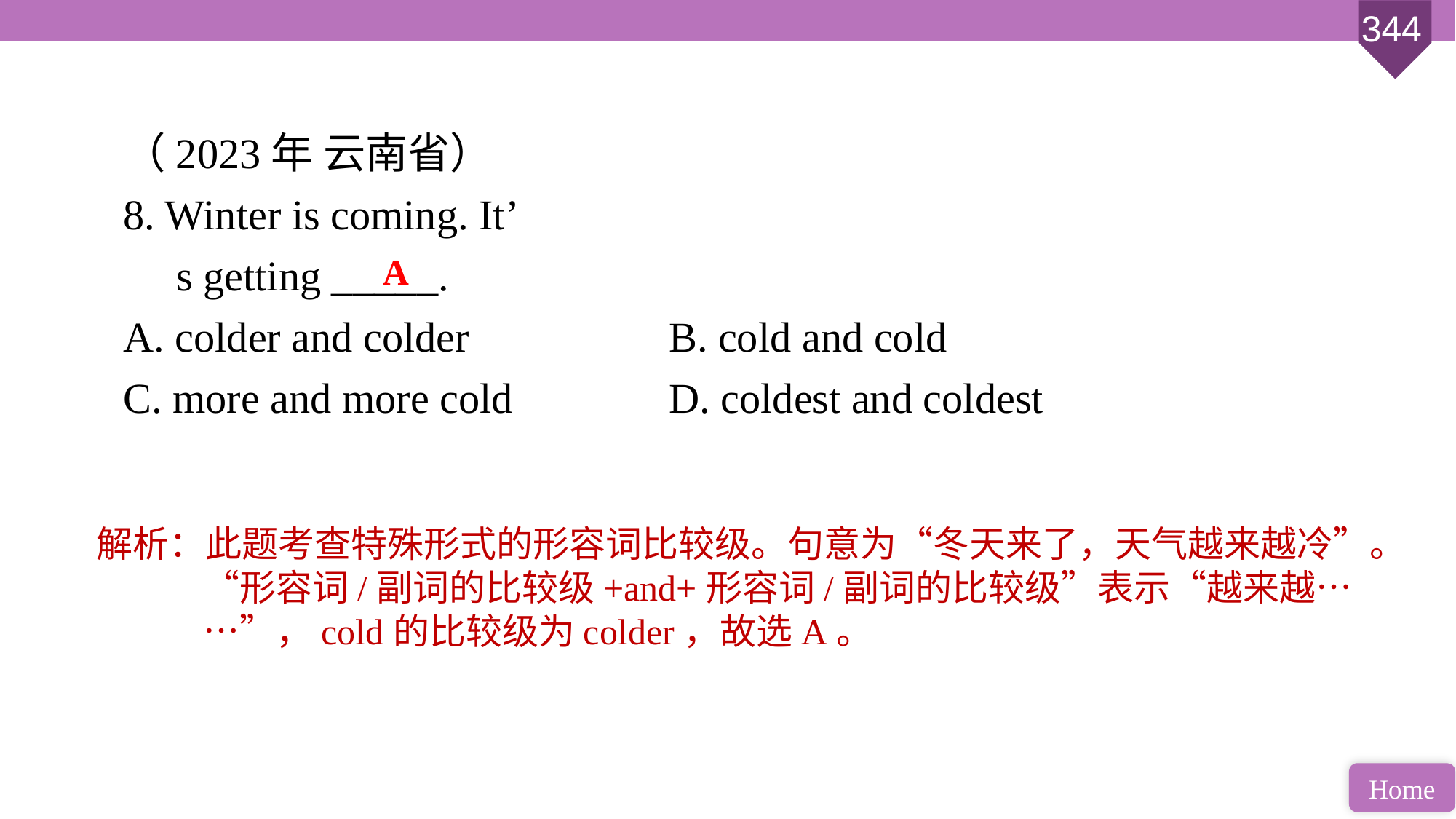

（2023年 云南省）
8. Winter is coming. It’
     s getting _____.
A. colder and colder 		B. cold and cold
C. more and more cold 		D. coldest and coldest
A
解析：此题考查特殊形式的形容词比较级。句意为“冬天来了，天气越来越冷”。“形容词/副词的比较级+and+形容词/副词的比较级”表示“越来越……”，cold的比较级为colder，故选A。